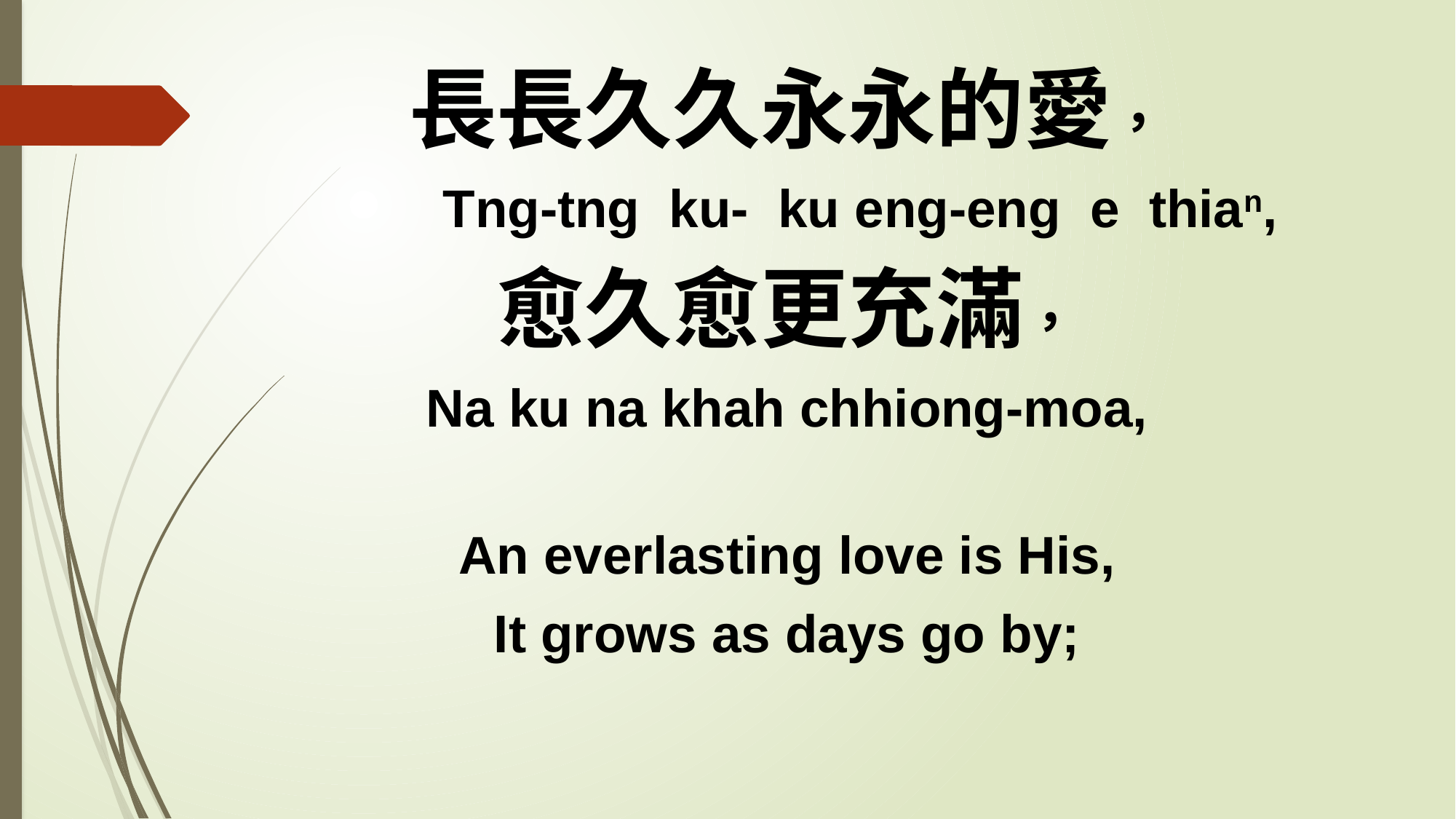

長長久久永永的愛，
            Tng-tng  ku-  ku eng-eng  e  thian,
愈久愈更充滿，
Na ku na khah chhiong-moa,

An everlasting love is His,
It grows as days go by;